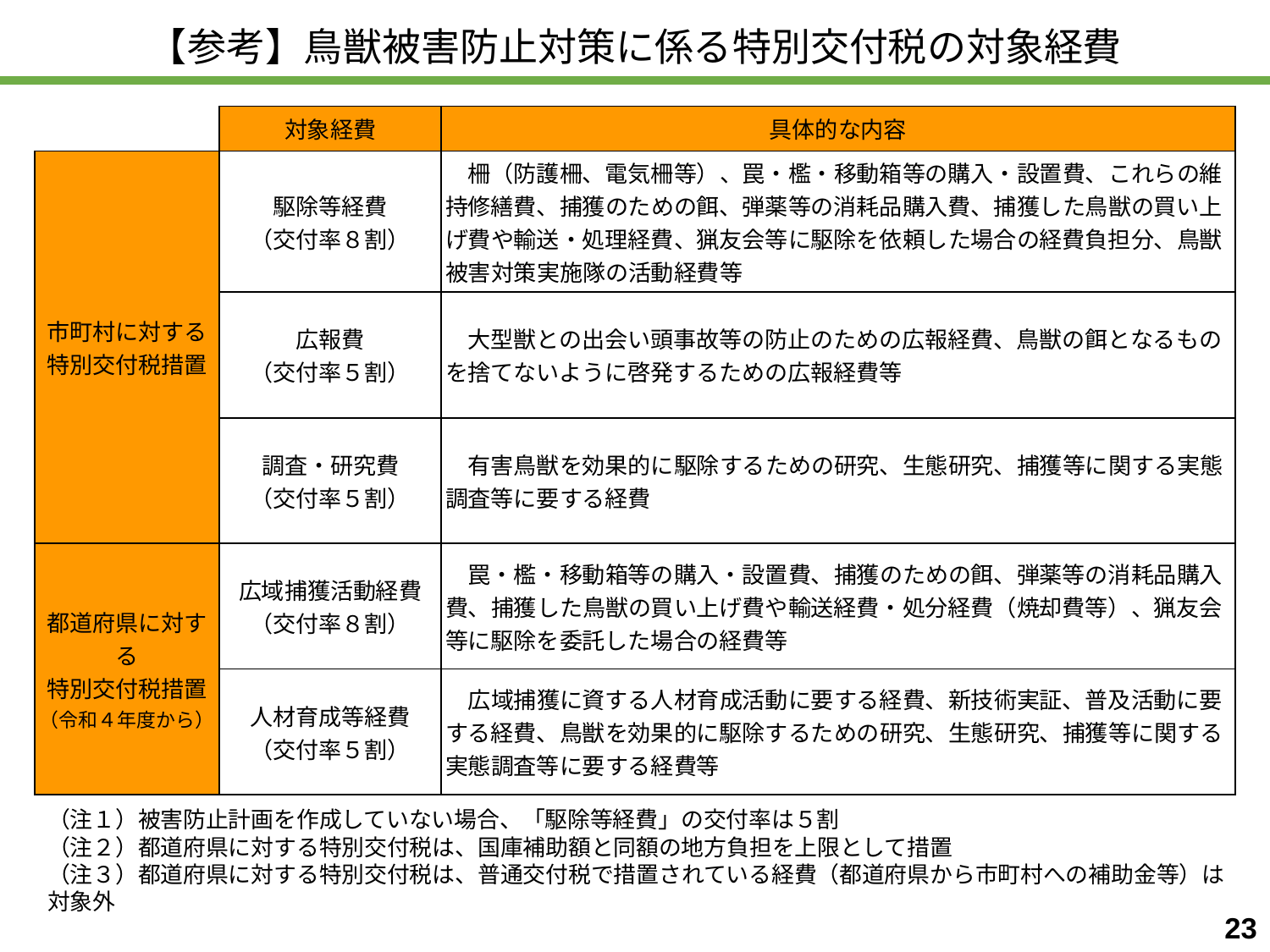

【参考】鳥獣被害防止対策に係る特別交付税の対象経費
|  | 対象経費 | 具体的な内容 |
| --- | --- | --- |
| 市町村に対する 特別交付税措置 | 駆除等経費 （交付率８割） | 柵（防護柵、電気柵等）、罠・檻・移動箱等の購入・設置費、これらの維持修繕費、捕獲のための餌、弾薬等の消耗品購入費、捕獲した鳥獣の買い上げ費や輸送・処理経費、猟友会等に駆除を依頼した場合の経費負担分、鳥獣被害対策実施隊の活動経費等 |
|  | 広報費 （交付率５割） | 大型獣との出会い頭事故等の防止のための広報経費、鳥獣の餌となるものを捨てないように啓発するための広報経費等 |
|  | 調査・研究費 （交付率５割） | 有害鳥獣を効果的に駆除するための研究、生態研究、捕獲等に関する実態調査等に要する経費 |
| 都道府県に対する 特別交付税措置 （令和４年度から） | 広域捕獲活動経費 （交付率８割） | 罠・檻・移動箱等の購入・設置費、捕獲のための餌、弾薬等の消耗品購入費、捕獲した鳥獣の買い上げ費や輸送経費・処分経費（焼却費等）、猟友会等に駆除を委託した場合の経費等 |
|  | 人材育成等経費 （交付率５割） | 広域捕獲に資する人材育成活動に要する経費、新技術実証、普及活動に要する経費、鳥獣を効果的に駆除するための研究、生態研究、捕獲等に関する実態調査等に要する経費等 |
（注１）被害防止計画を作成していない場合、「駆除等経費」の交付率は５割
（注２）都道府県に対する特別交付税は、国庫補助額と同額の地方負担を上限として措置
（注３）都道府県に対する特別交付税は、普通交付税で措置されている経費（都道府県から市町村への補助金等）は対象外
23